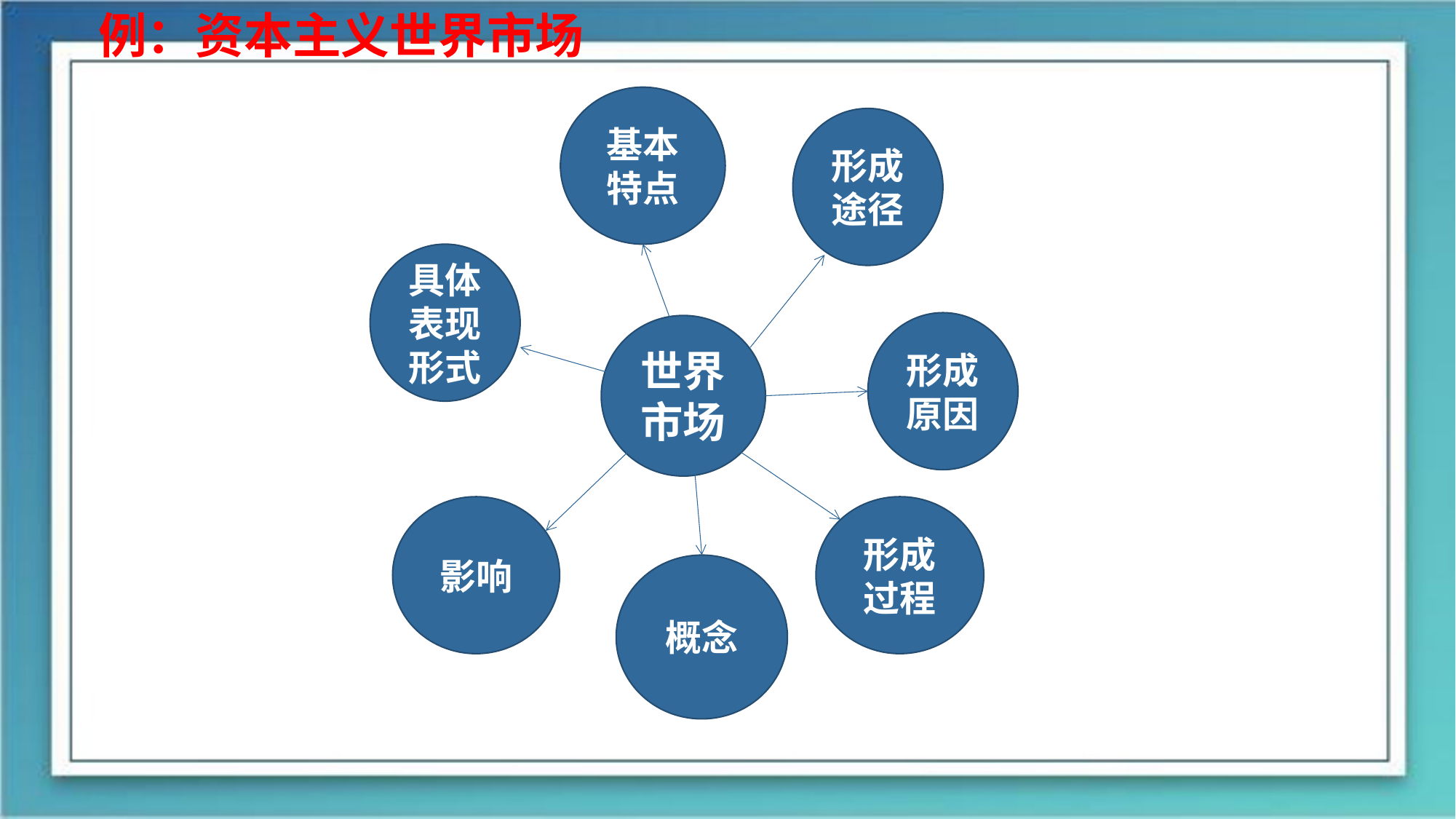

例：资本主义世界市场
基本特点
形成途径
具体表现形式
形成原因
世界市场
影响
形成过程
概念